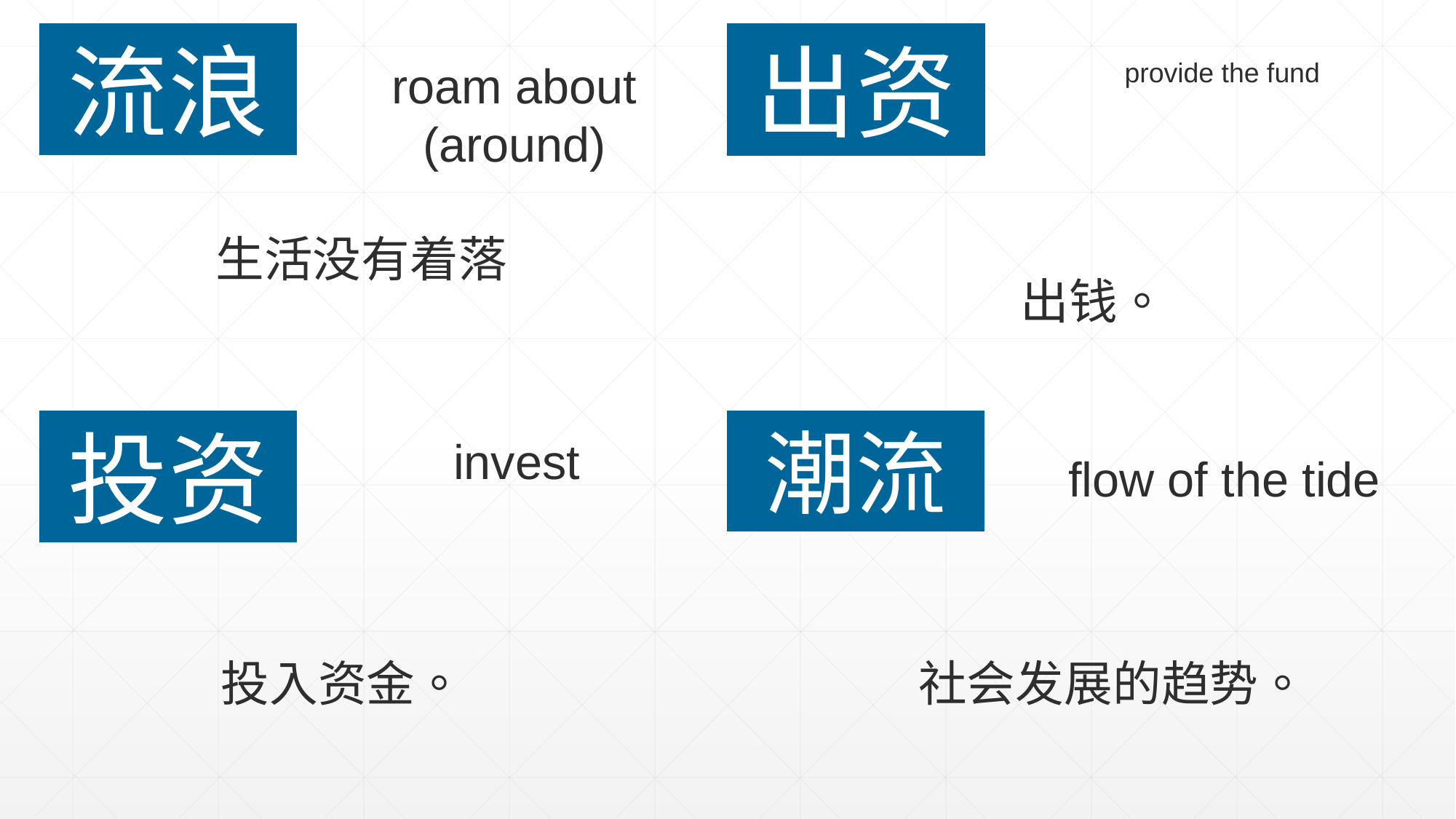

流浪
出资
roam about (around)
provide the fund
生活没有着落
出钱。
潮流
投资
invest
flow of the tide
投入资金。
社会发展的趋势。